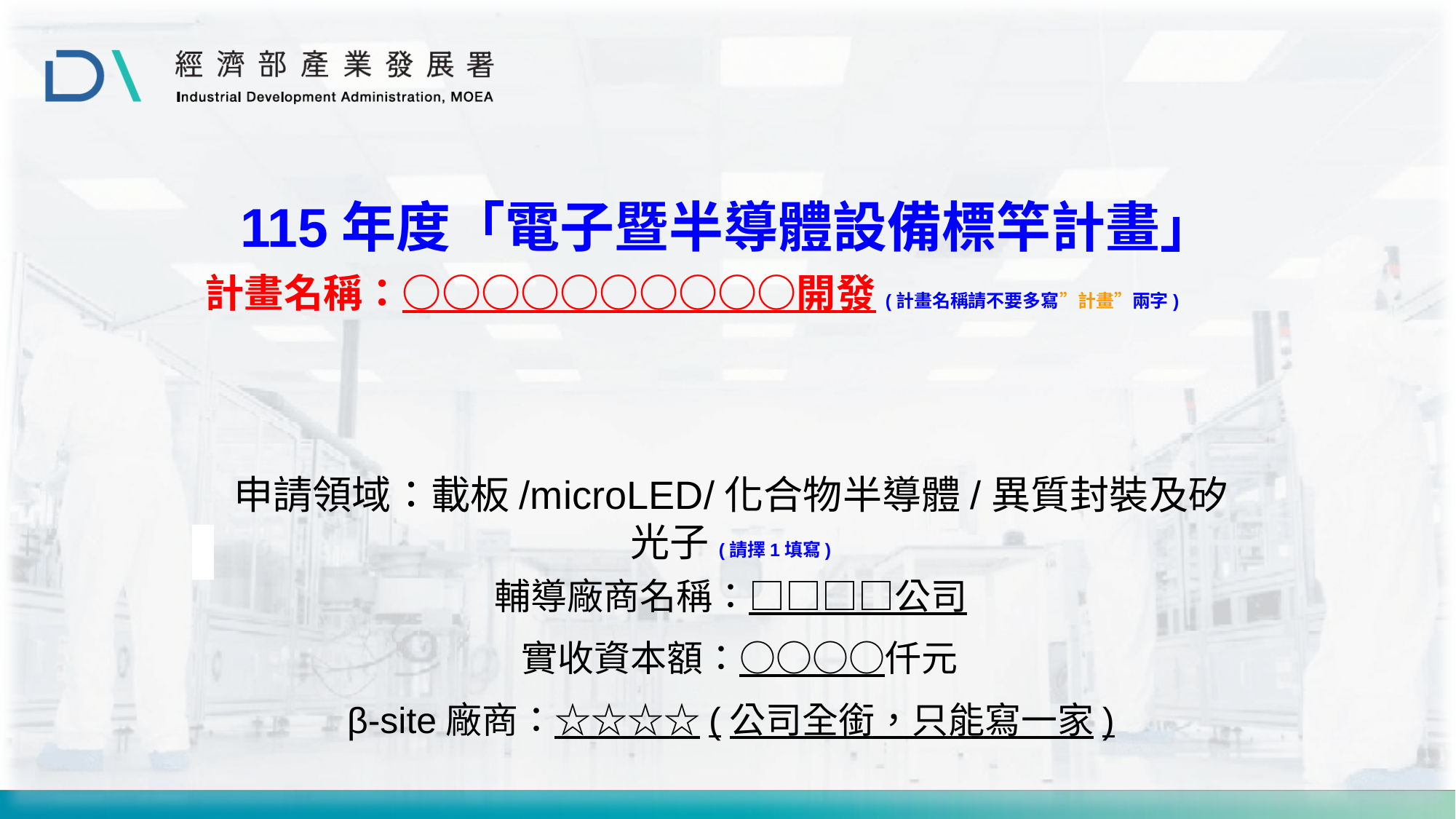

# 115年度「電子暨半導體設備標竿計畫」 計畫名稱：○○○○○○○○○○開發(計畫名稱請不要多寫”計畫”兩字)
申請領域：載板/microLED/化合物半導體/異質封裝及矽光子(請擇1填寫)
輔導廠商名稱：□□□□公司
 實收資本額：○○○○仟元
β-site廠商：☆☆☆☆(公司全銜，只能寫一家)